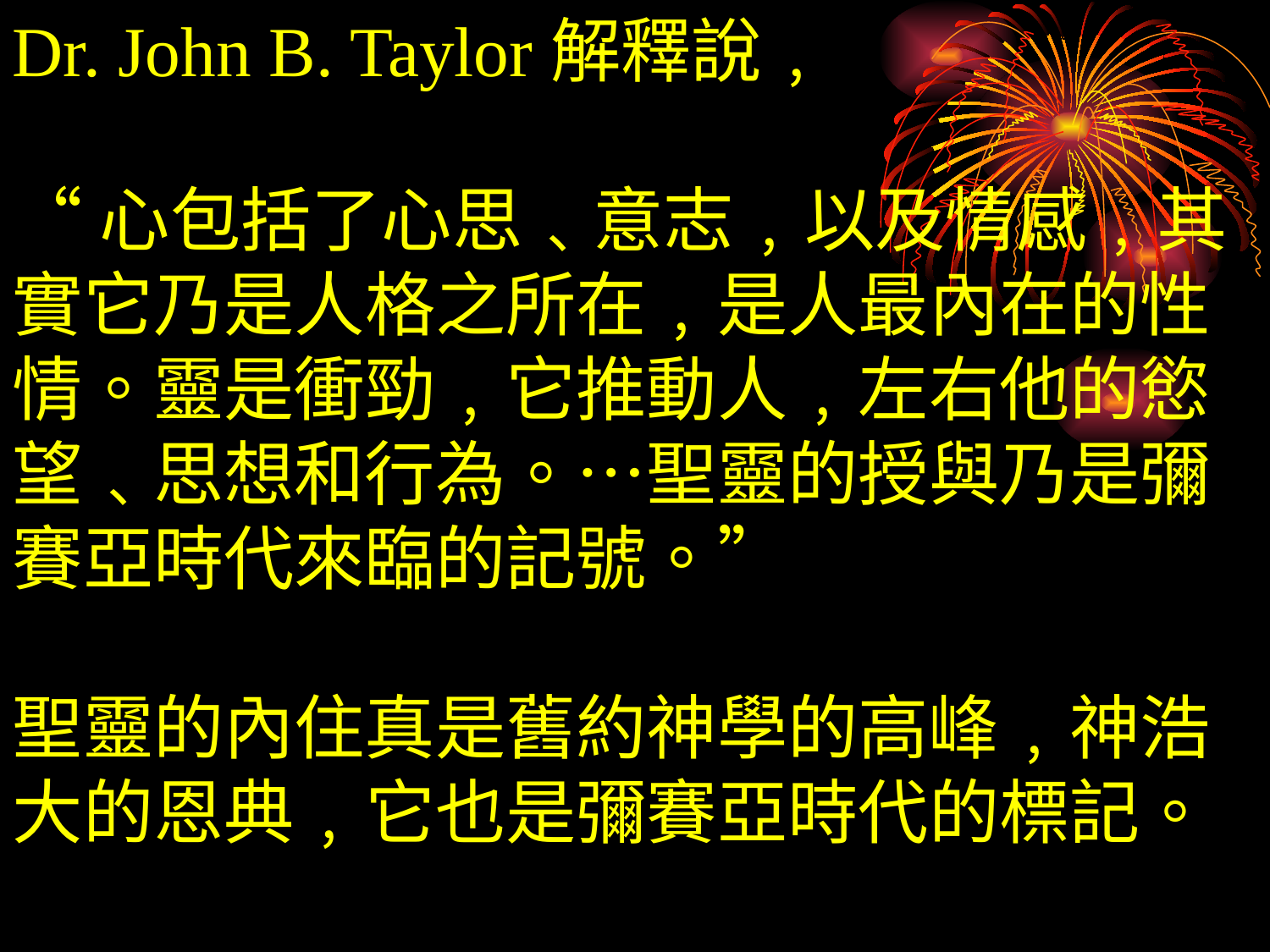

Dr. John B. Taylor解釋說﹐

“心包括了心思﹑意志﹐以及情感﹐其實它乃是人格之所在﹐是人最內在的性情。靈是衝勁﹐它推動人﹐左右他的慾望﹑思想和行為。…聖靈的授與乃是彌賽亞時代來臨的記號。”

聖靈的內住真是舊約神學的高峰﹐神浩大的恩典﹐它也是彌賽亞時代的標記。